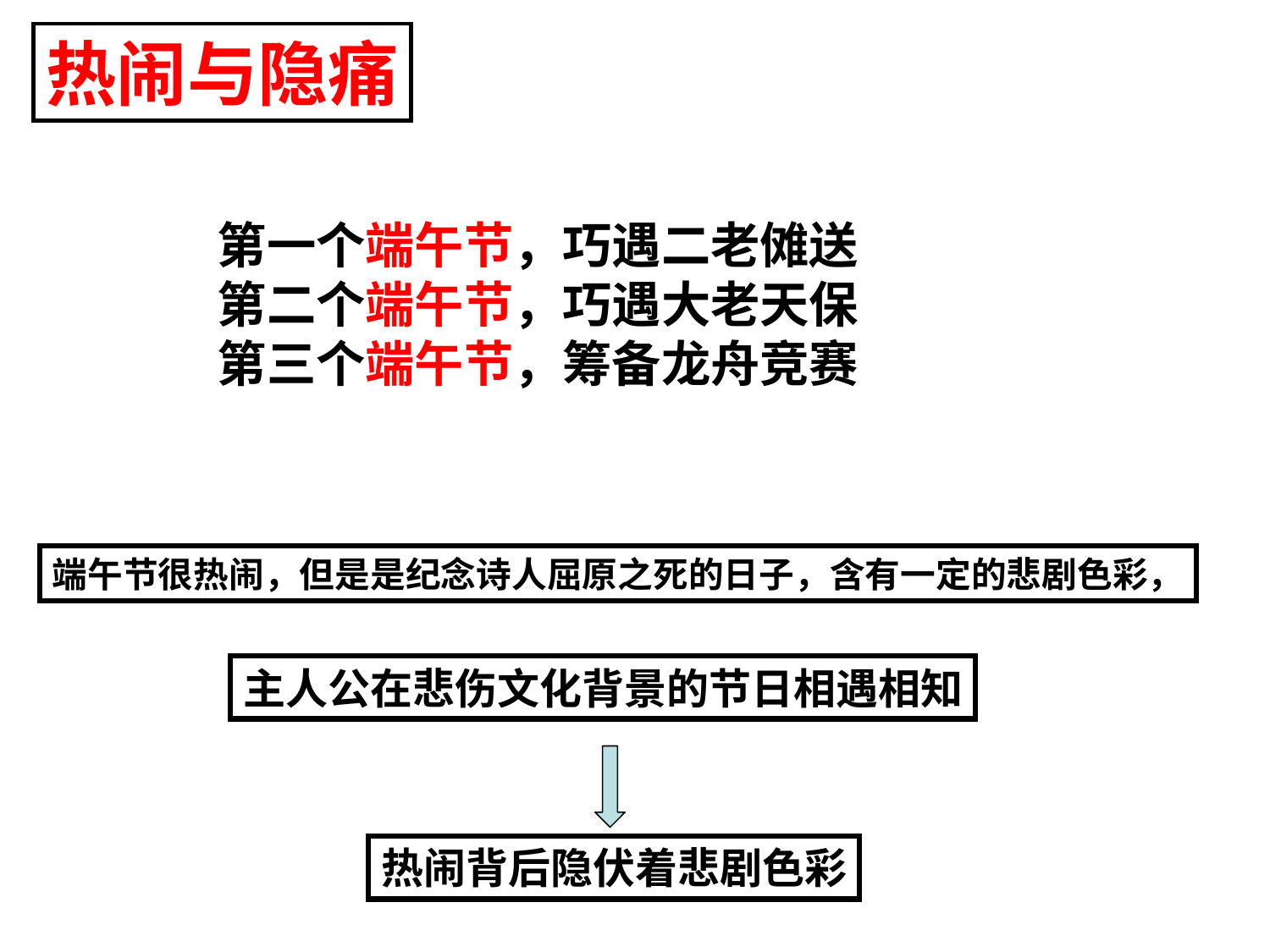

热闹与隐痛

第一个端午节，巧遇二老傩送
第二个端午节，巧遇大老天保
第三个端午节，筹备龙舟竞赛
端午节很热闹，但是是纪念诗人屈原之死的日子，含有一定的悲剧色彩，
主人公在悲伤文化背景的节日相遇相知

热闹背后隐伏着悲剧色彩